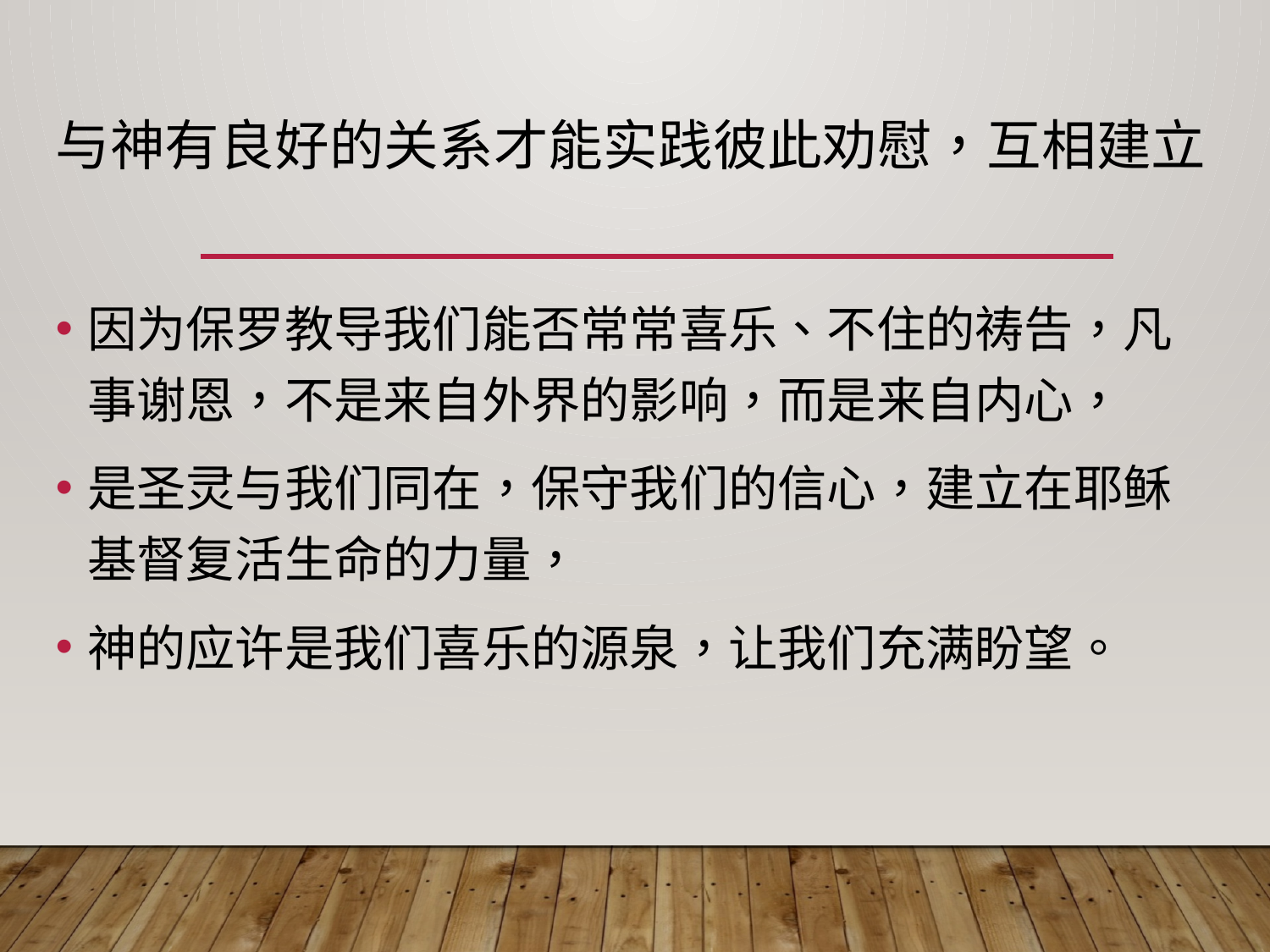

# 与神有良好的关系才能实践彼此劝慰，互相建立
因为保罗教导我们能否常常喜乐、不住的祷告，凡事谢恩，不是来自外界的影响，而是来自内心，
是圣灵与我们同在，保守我们的信心，建立在耶稣基督复活生命的力量，
神的应许是我们喜乐的源泉，让我们充满盼望。